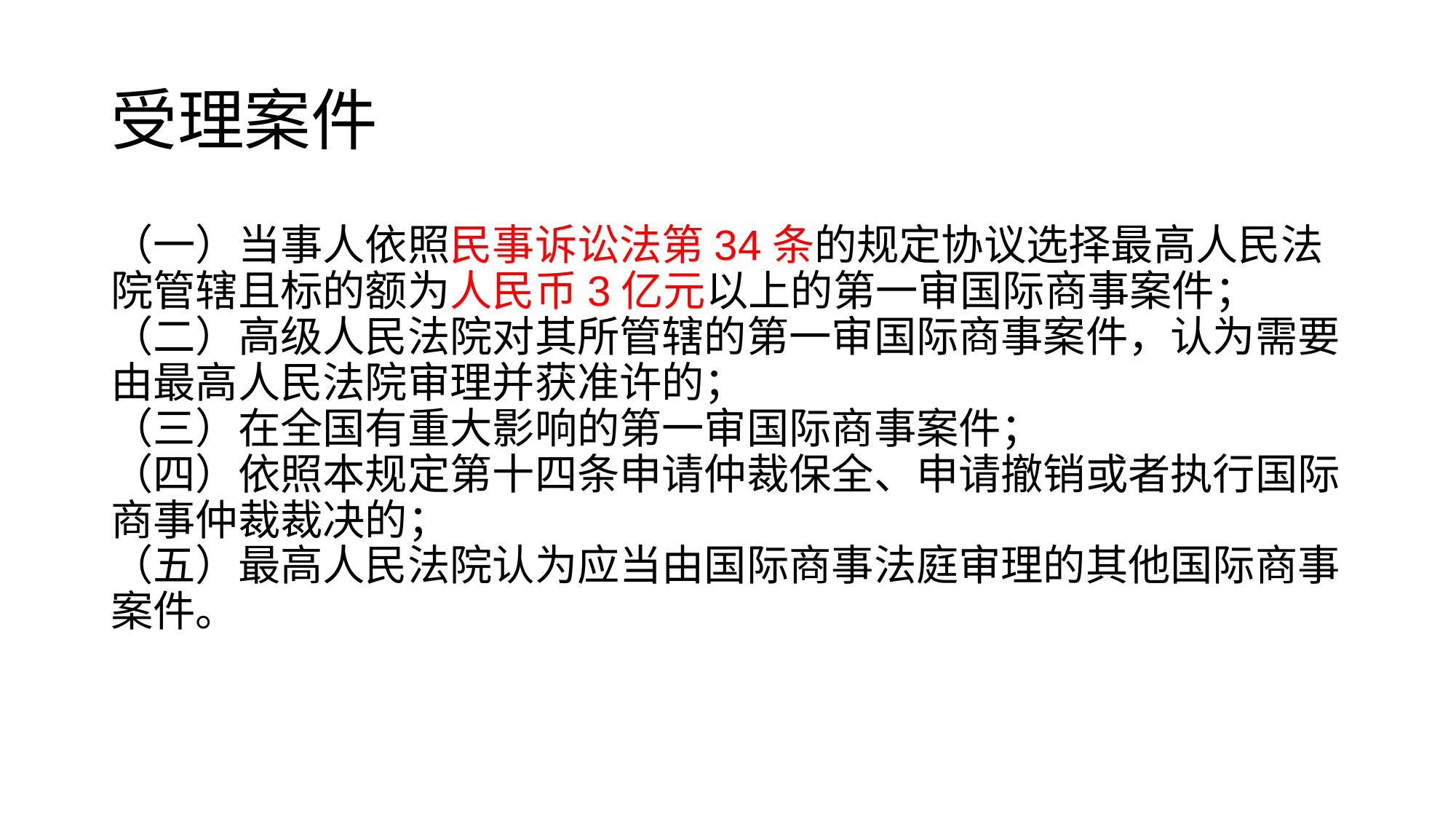

# 受理案件
（一）当事人依照民事诉讼法第34条的规定协议选择最高人民法院管辖且标的额为人民币3亿元以上的第一审国际商事案件；
（二）高级人民法院对其所管辖的第一审国际商事案件，认为需要由最高人民法院审理并获准许的；
（三）在全国有重大影响的第一审国际商事案件；
（四）依照本规定第十四条申请仲裁保全、申请撤销或者执行国际商事仲裁裁决的；
（五）最高人民法院认为应当由国际商事法庭审理的其他国际商事案件。